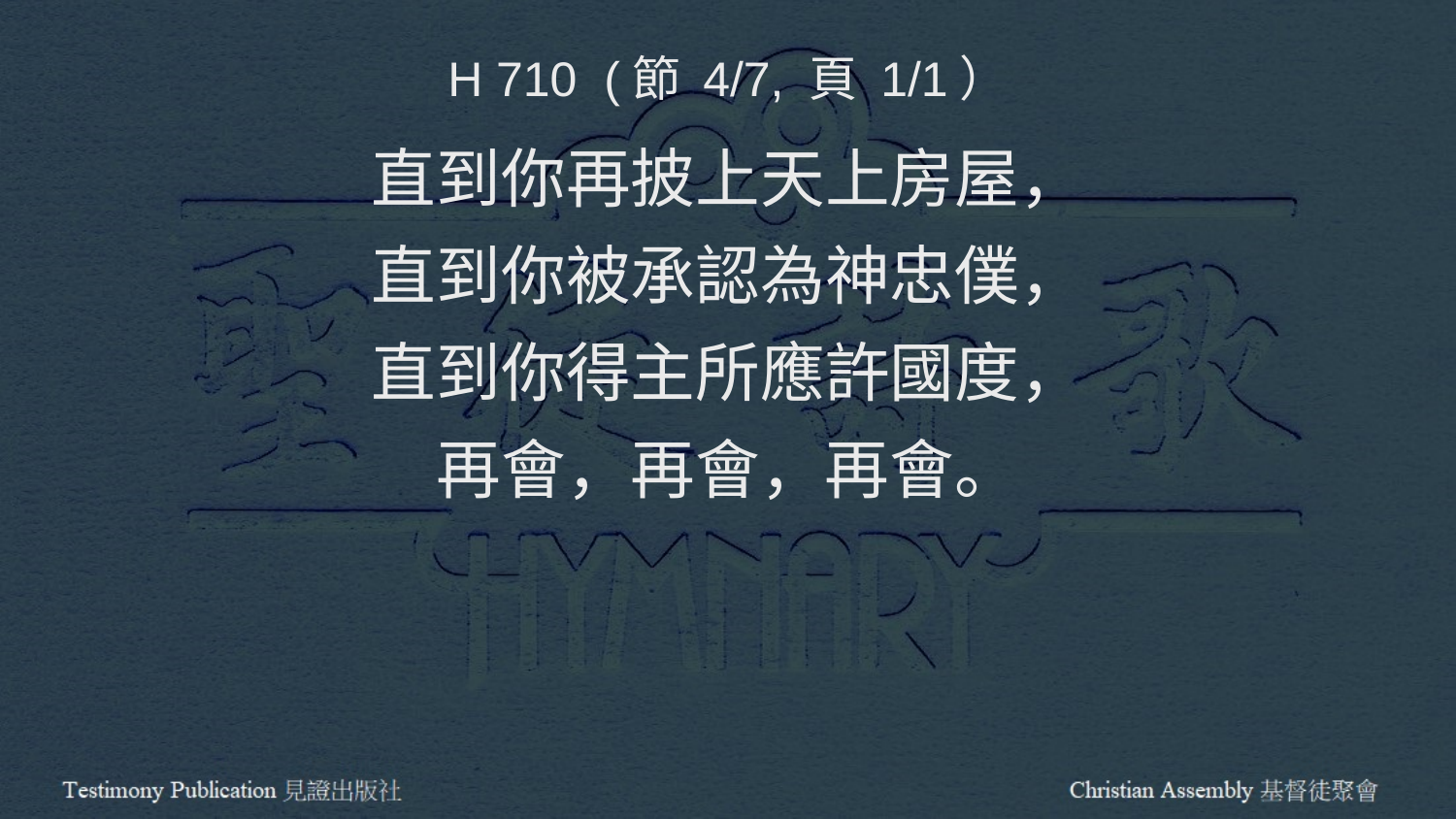

H 710  (節 4/7, 頁 1/1）
直到你再披上天上房屋，
直到你被承認為神忠僕，
直到你得主所應許國度，
再會，再會，再會。